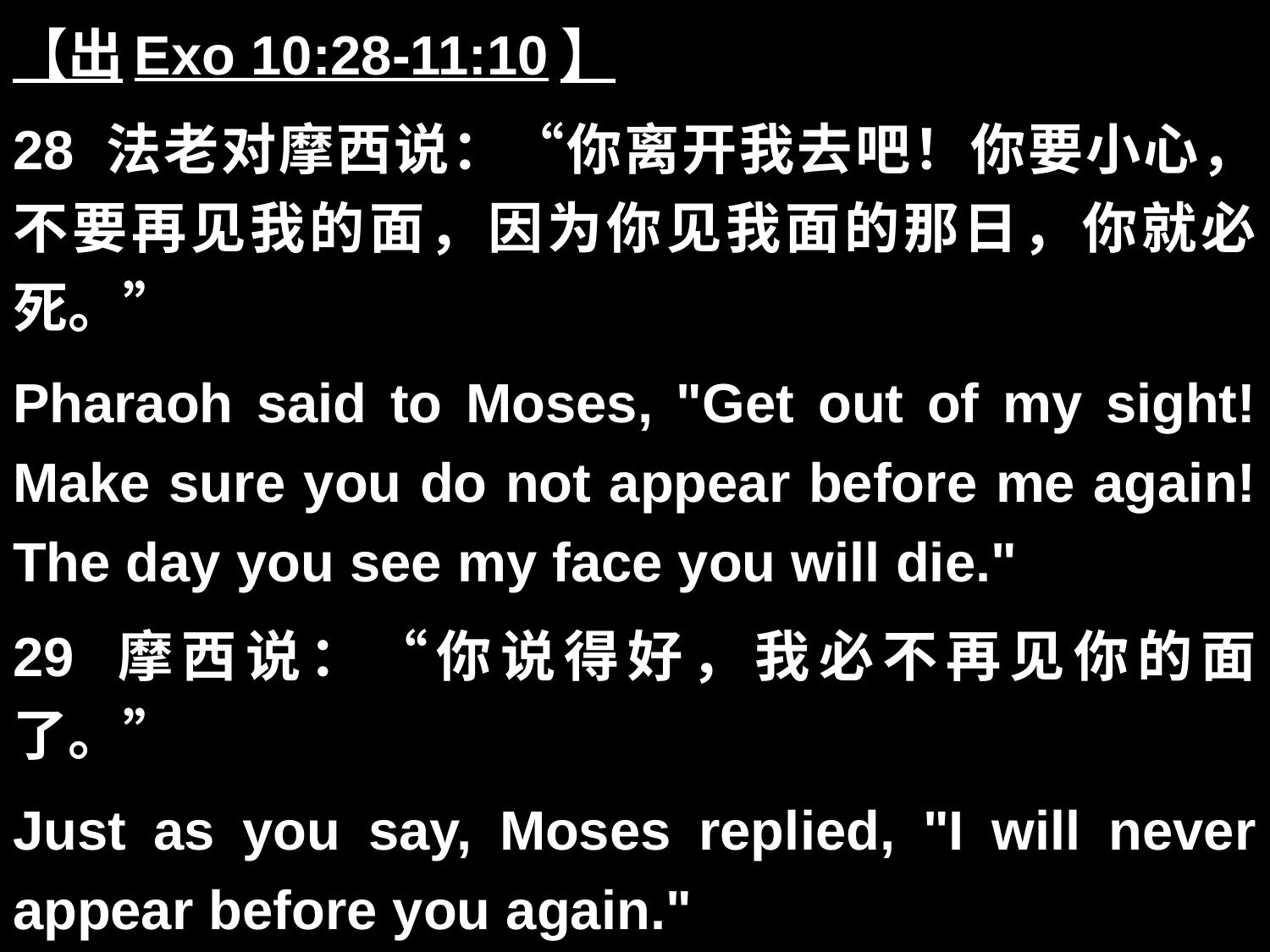

【出Exo 10:28-11:10】
28 法老对摩西说：“你离开我去吧！你要小心，不要再见我的面，因为你见我面的那日，你就必死。”
Pharaoh said to Moses, "Get out of my sight! Make sure you do not appear before me again! The day you see my face you will die."
29 摩西说：“你说得好，我必不再见你的面了。”
Just as you say, Moses replied, "I will never appear before you again."